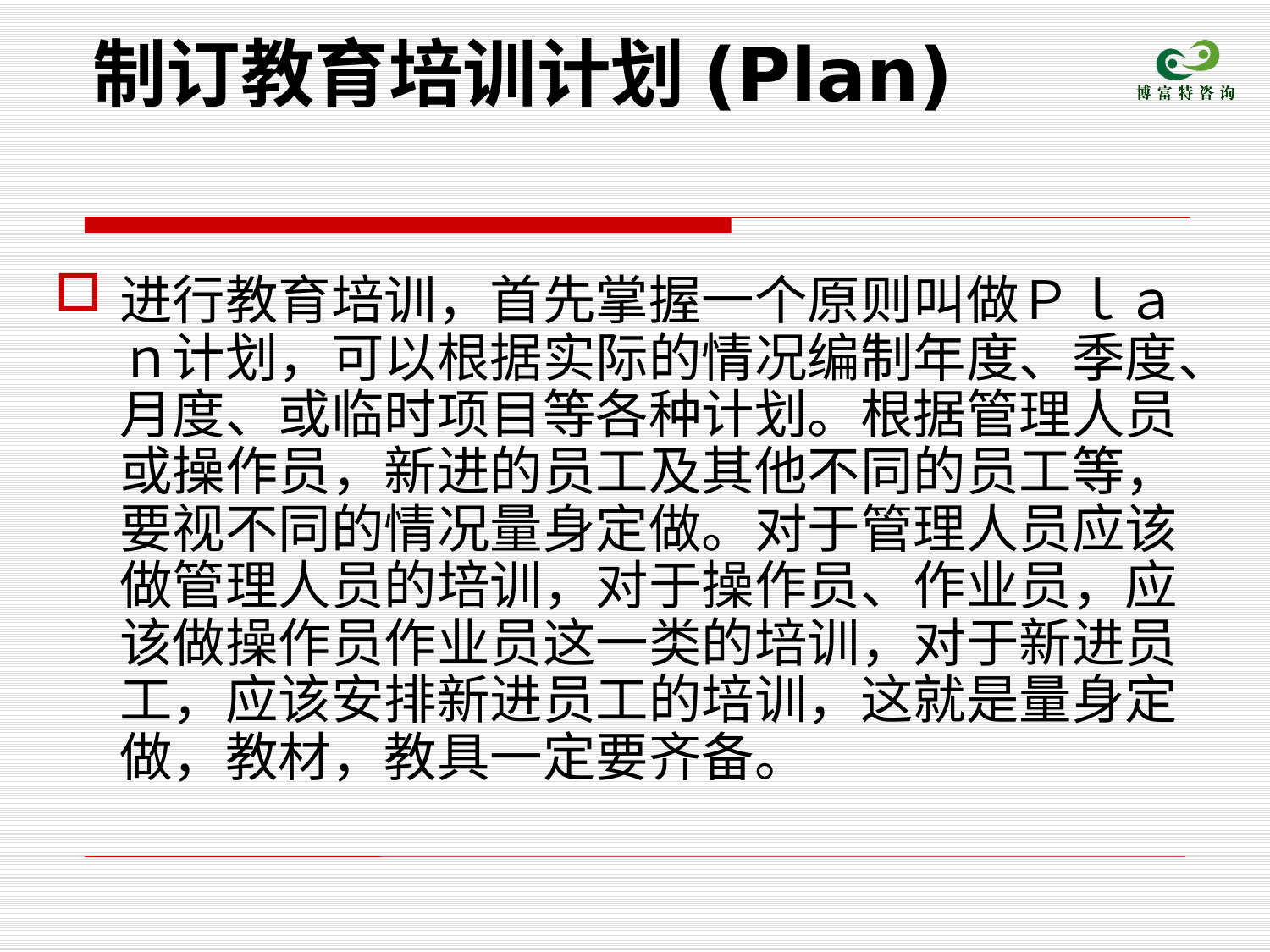

# 制订教育培训计划(Plan)

进行教育培训，首先掌握一个原则叫做Ｐｌａｎ计划，可以根据实际的情况编制年度、季度、月度、或临时项目等各种计划。根据管理人员或操作员，新进的员工及其他不同的员工等，要视不同的情况量身定做。对于管理人员应该做管理人员的培训，对于操作员、作业员，应该做操作员作业员这一类的培训，对于新进员工，应该安排新进员工的培训，这就是量身定做，教材，教具一定要齐备。
367